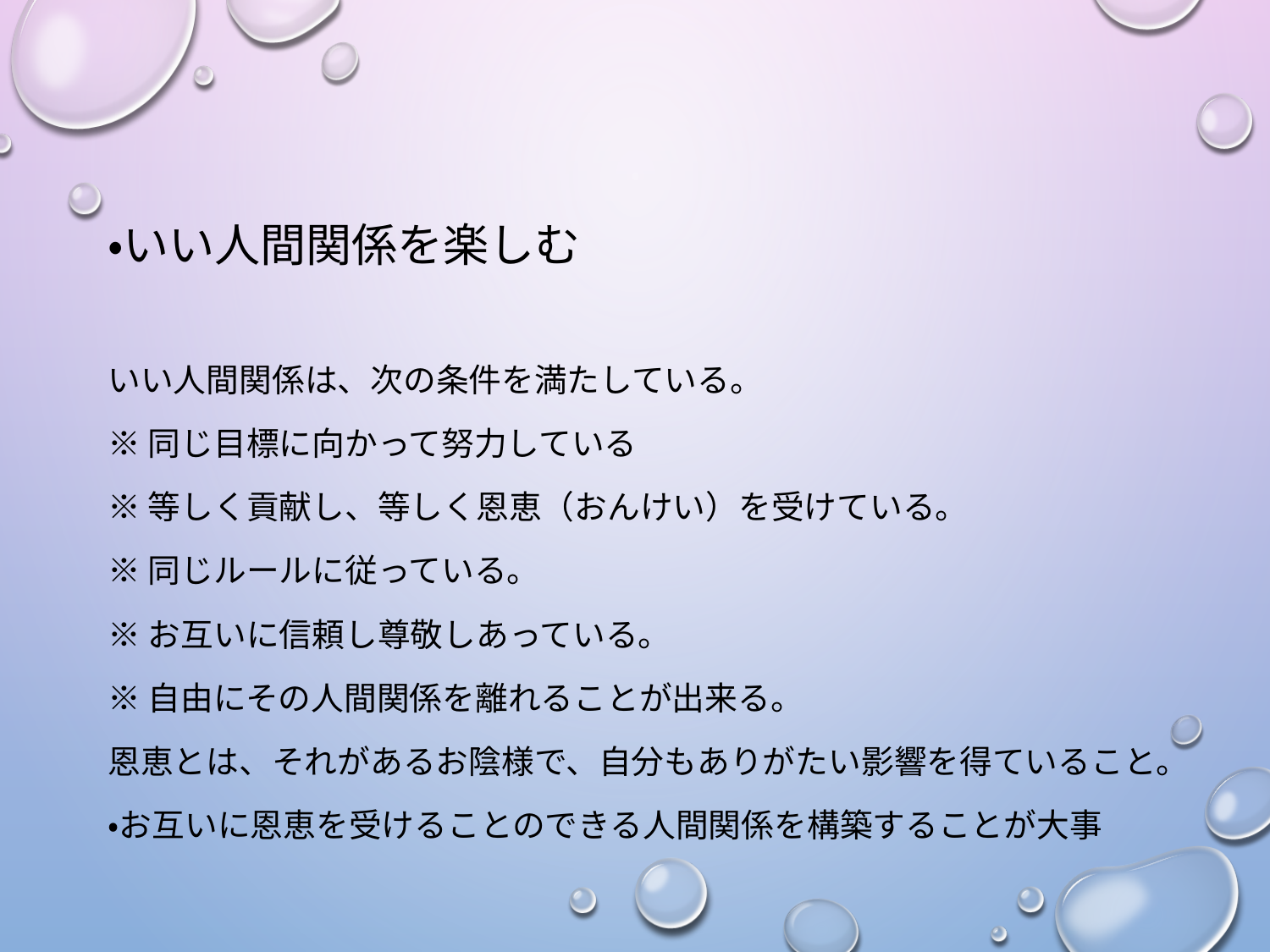

・いい人間関係を楽しむ

いい人間関係は、次の条件を満たしている。
※同じ目標に向かって努力している
※等しく貢献し、等しく恩恵（おんけい）を受けている。
※同じルールに従っている。
※お互いに信頼し尊敬しあっている。
※自由にその人間関係を離れることが出来る。
恩恵とは、それがあるお陰様で、自分もありがたい影響を得ていること。
・お互いに恩恵を受けることのできる人間関係を構築することが大事